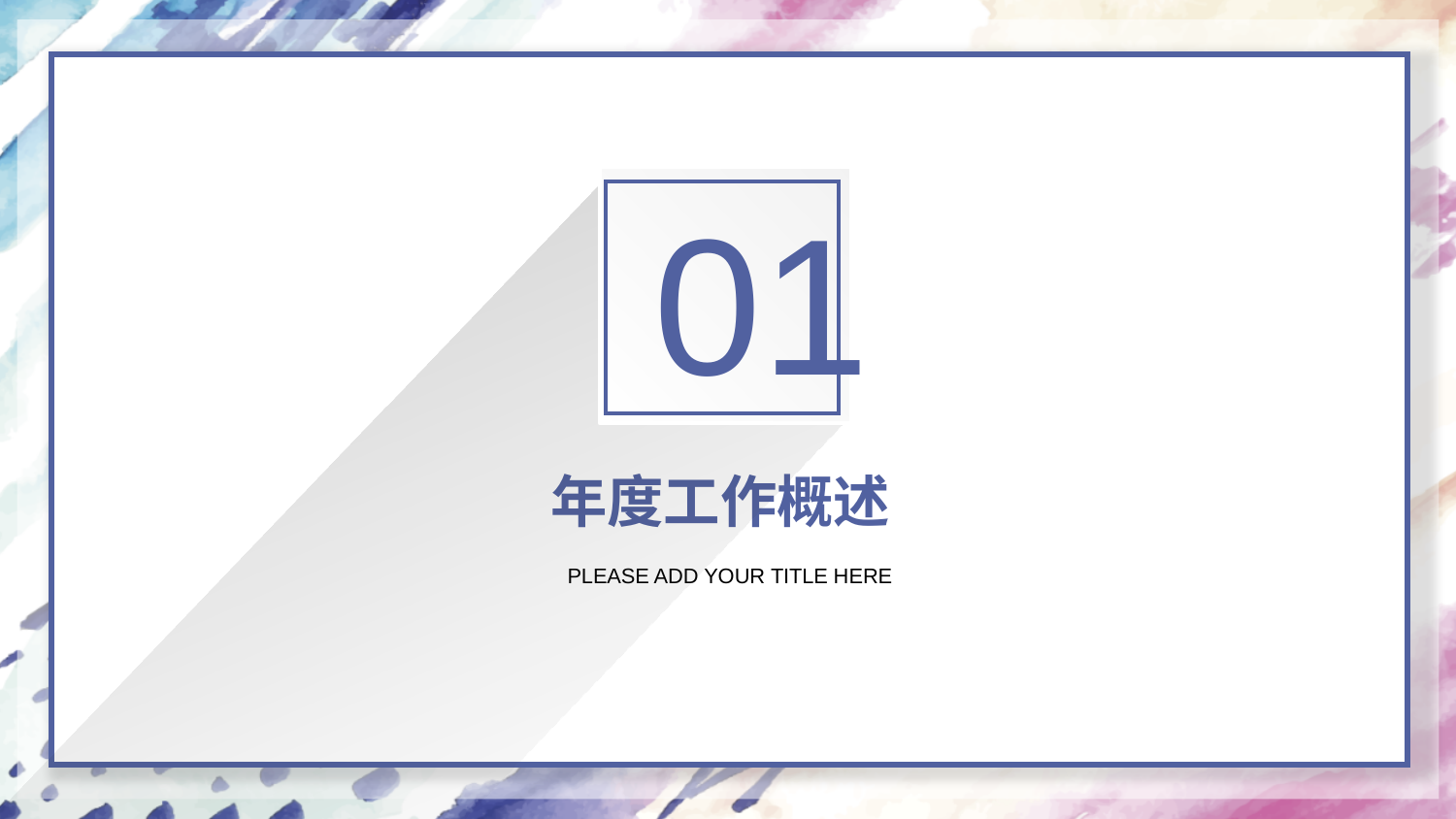

01

年度工作概述
PLEASE ADD YOUR TITLE HERE